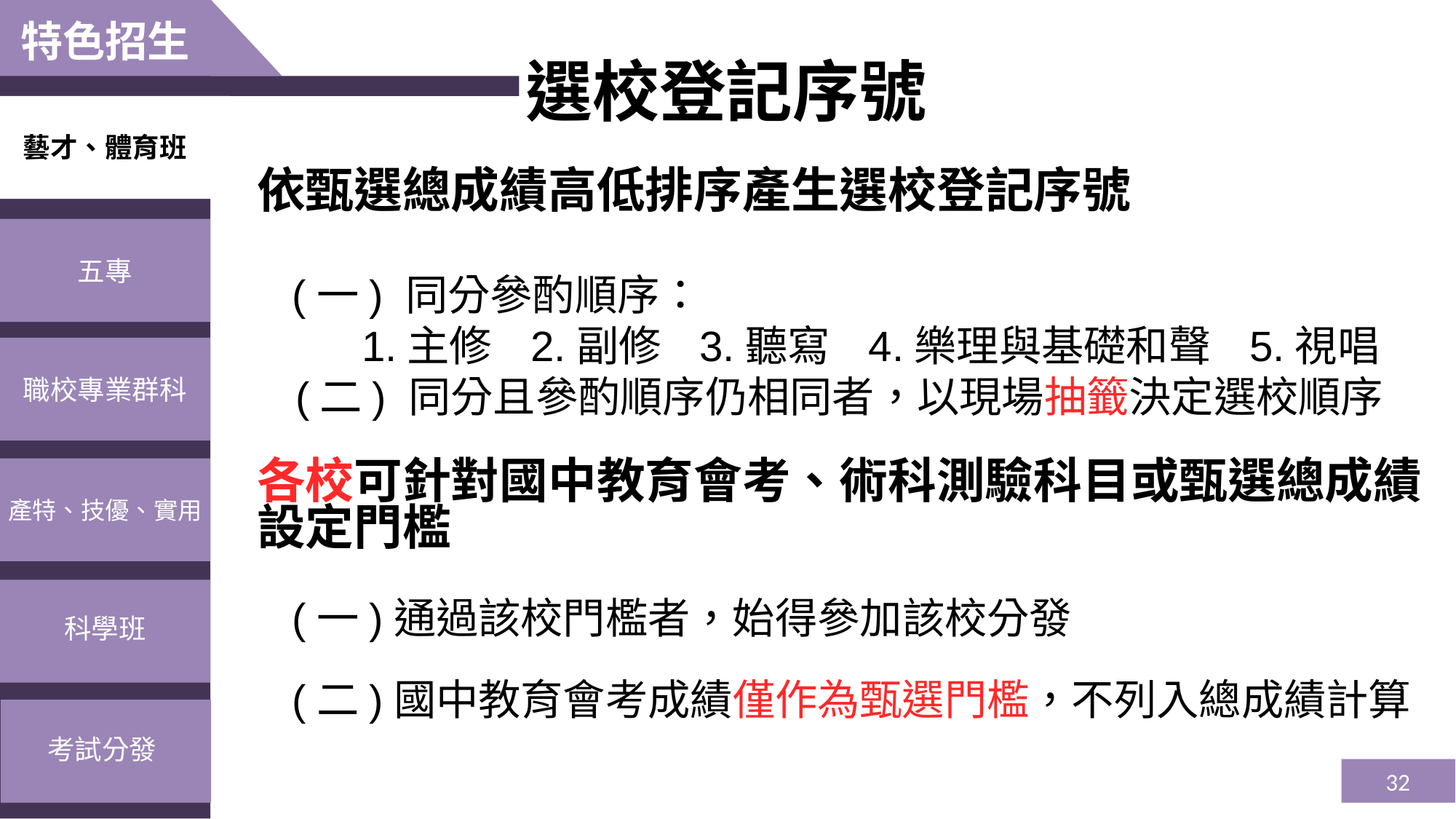

特色招生

選校登記序號

藝才、體育班
依甄選總成績高低排序產生選校登記序號
   (一) 同分參酌順序：
          1.主修   2.副修   3.聽寫   4.樂理與基礎和聲   5.視唱
   (二) 同分且參酌順序仍相同者，以現場抽籤決定選校順序

各校可針對國中教育會考、術科測驗科目或甄選總成績設定門檻

   (一)通過該校門檻者，始得參加該校分發

   (二)國中教育會考成績僅作為甄選門檻，不列入總成績計算

五專

職校專業群科

產特、技優、實用

科學班

考試分發

32